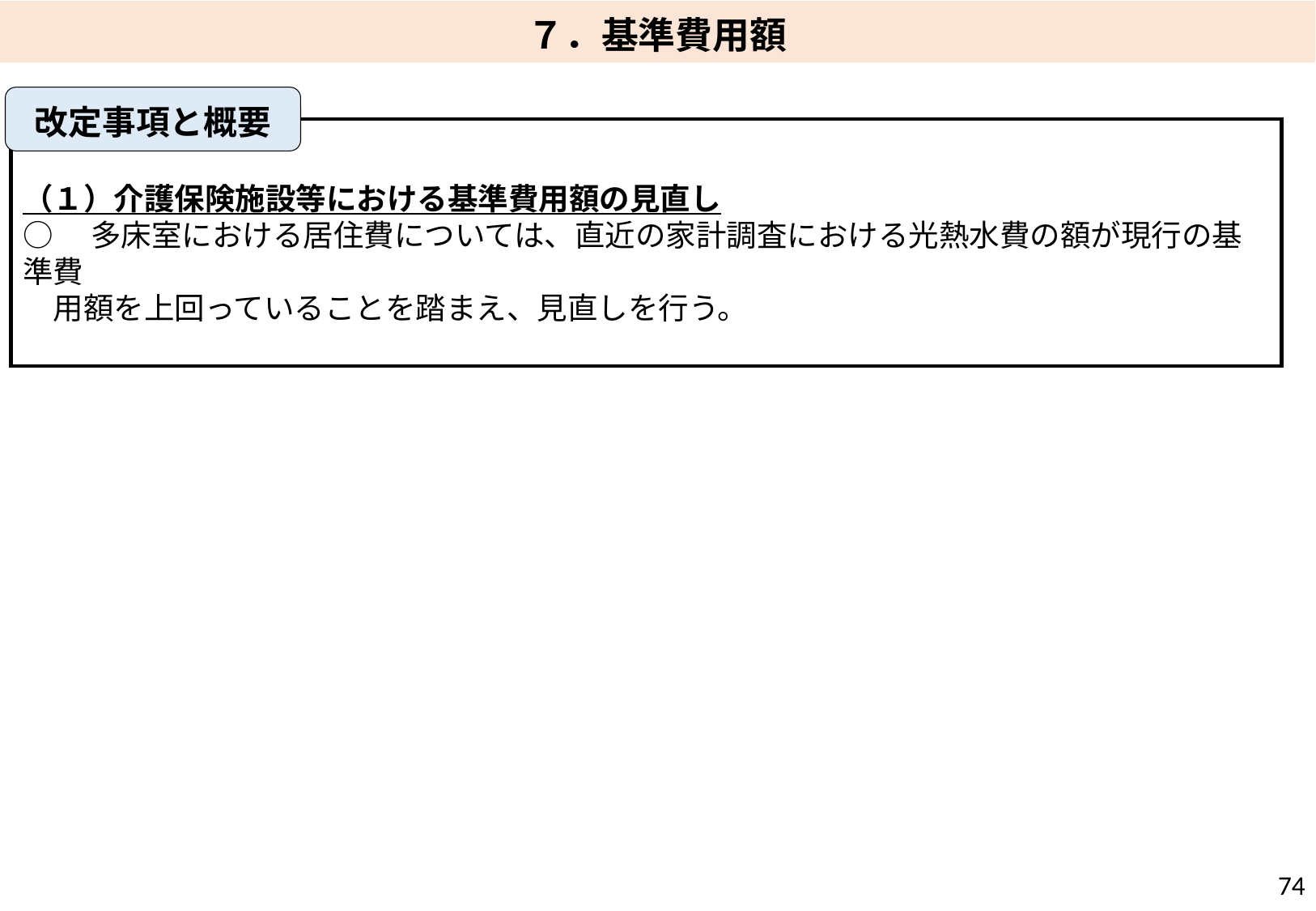

７．基準費用額
改定事項と概要

（１）介護保険施設等における基準費用額の見直し
○　多床室における居住費については、直近の家計調査における光熱水費の額が現行の基準費
　用額を上回っていることを踏まえ、見直しを行う。
74